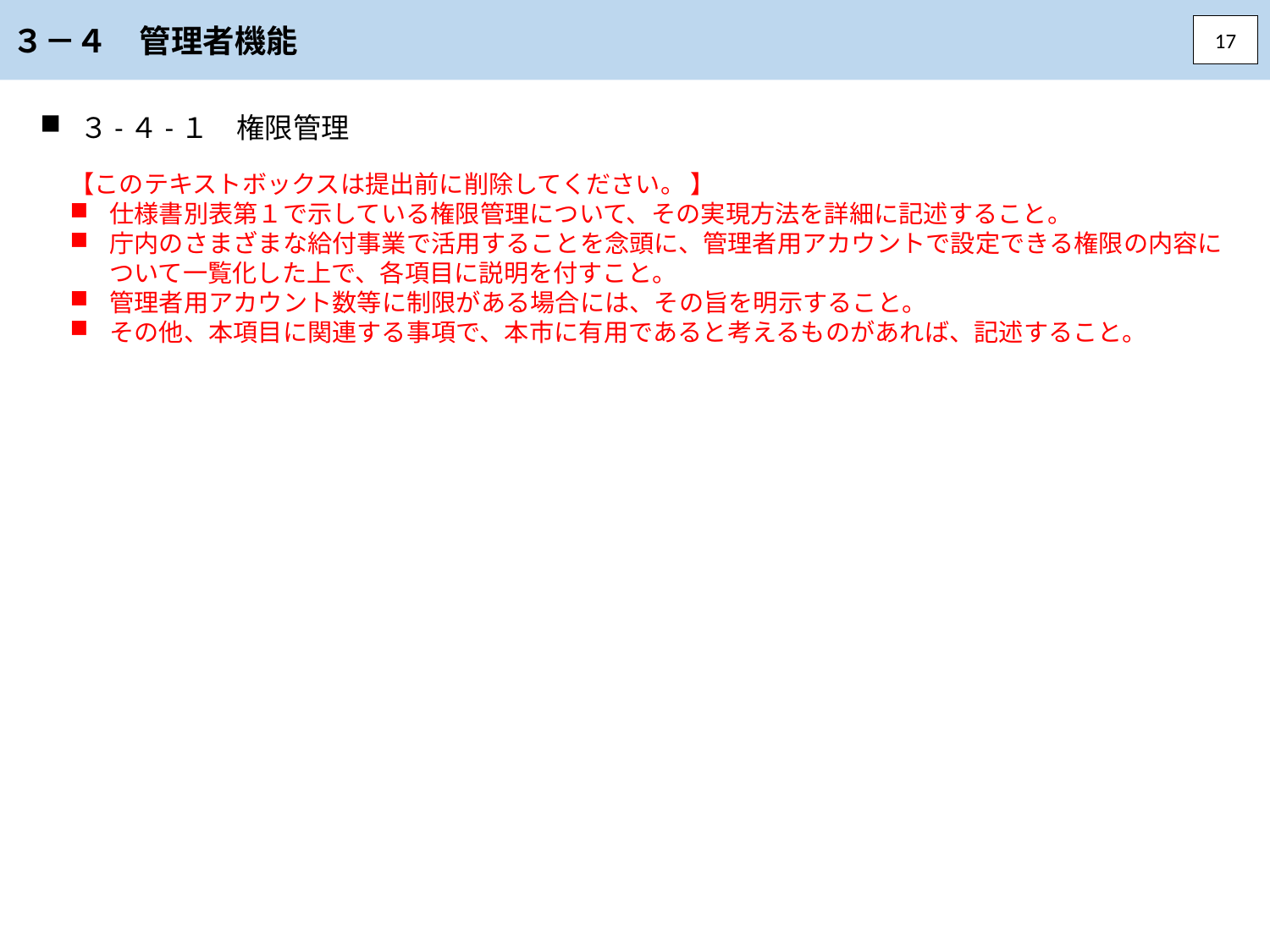

３－４　管理者機能
17
３-４-１　権限管理
【このテキストボックスは提出前に削除してください。 】
仕様書別表第１で示している権限管理について、その実現方法を詳細に記述すること。
庁内のさまざまな給付事業で活用することを念頭に、管理者用アカウントで設定できる権限の内容について一覧化した上で、各項目に説明を付すこと。
管理者用アカウント数等に制限がある場合には、その旨を明示すること。
その他、本項目に関連する事項で、本市に有用であると考えるものがあれば、記述すること。